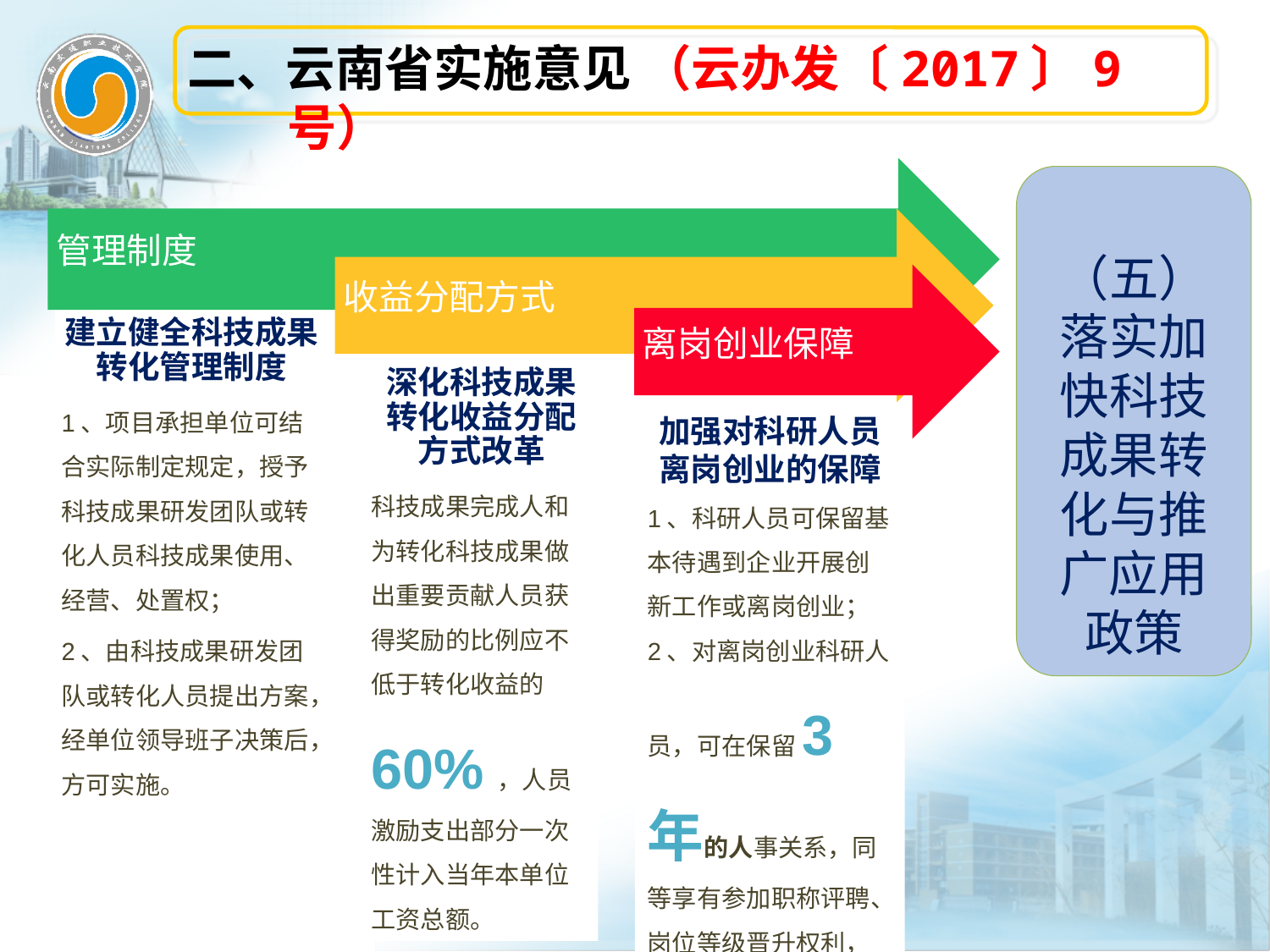

二、云南省实施意见 （云办发〔2017〕9号）
管理制度

收益分配方式
（五）落实加快科技成果转化与推广应用政策

离岗创业保障
建立健全科技成果转化管理制度
1、项目承担单位可结合实际制定规定，授予科技成果研发团队或转化人员科技成果使用、经营、处置权；
2、由科技成果研发团队或转化人员提出方案，经单位领导班子决策后，方可实施。

深化科技成果转化收益分配方式改革
科技成果完成人和为转化科技成果做出重要贡献人员获得奖励的比例应不低于转化收益的60%，人员激励支出部分一次性计入当年本单位工资总额。
加强对科研人员离岗创业的保障
1、科研人员可保留基本待遇到企业开展创新工作或离岗创业；
2、对离岗创业科研人员，可在保留3年的人事关系，同等享有参加职称评聘、岗位等级晋升权利，依法参加社会保险。